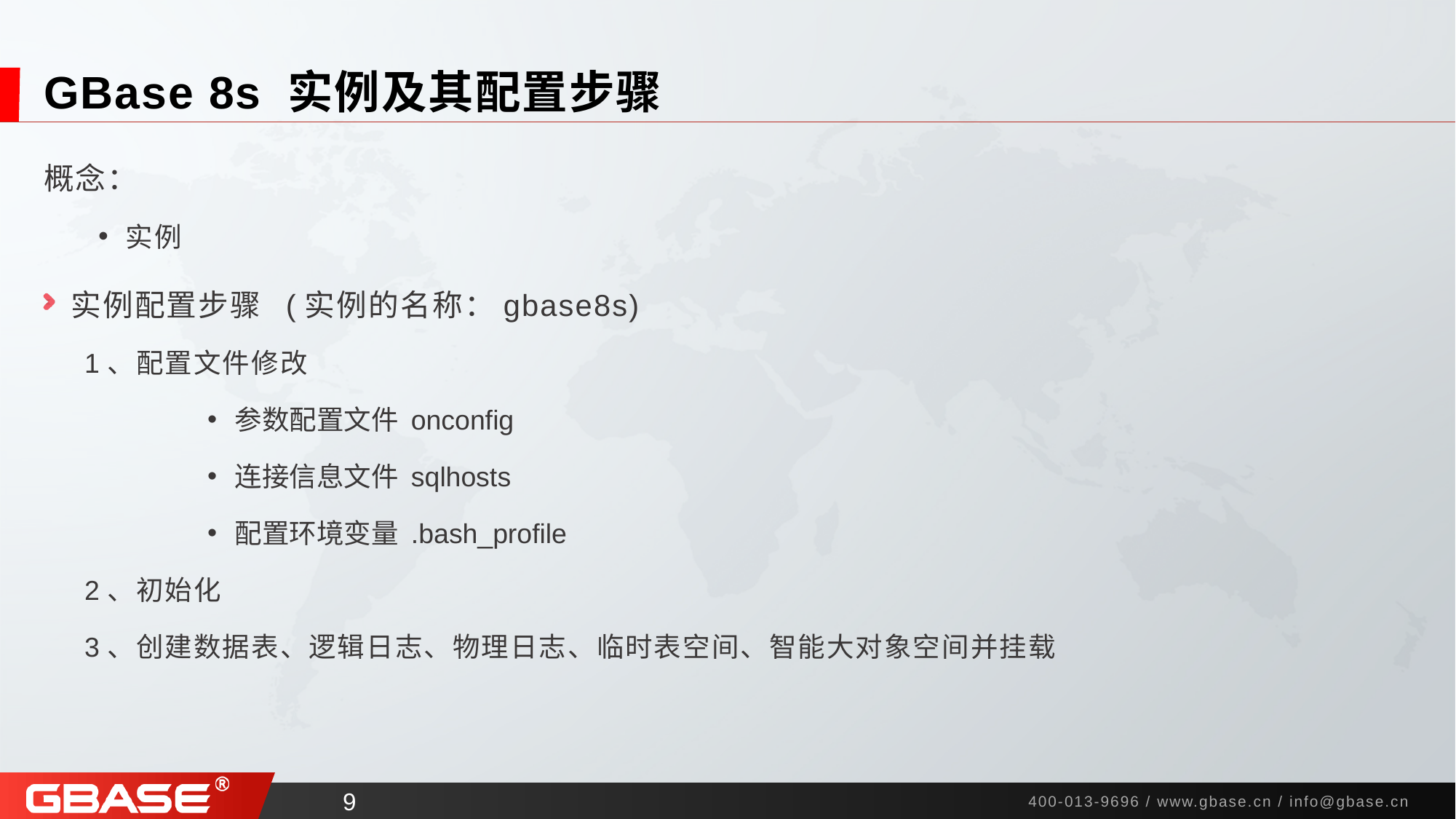

# GBase 8s 实例及其配置步骤
概念：
实例
实例配置步骤  (实例的名称：gbase8s)
1、配置文件修改
参数配置文件 onconfig
连接信息文件 sqlhosts
配置环境变量 .bash_profile
2、初始化
3、创建数据表、逻辑日志、物理日志、临时表空间、智能大对象空间并挂载